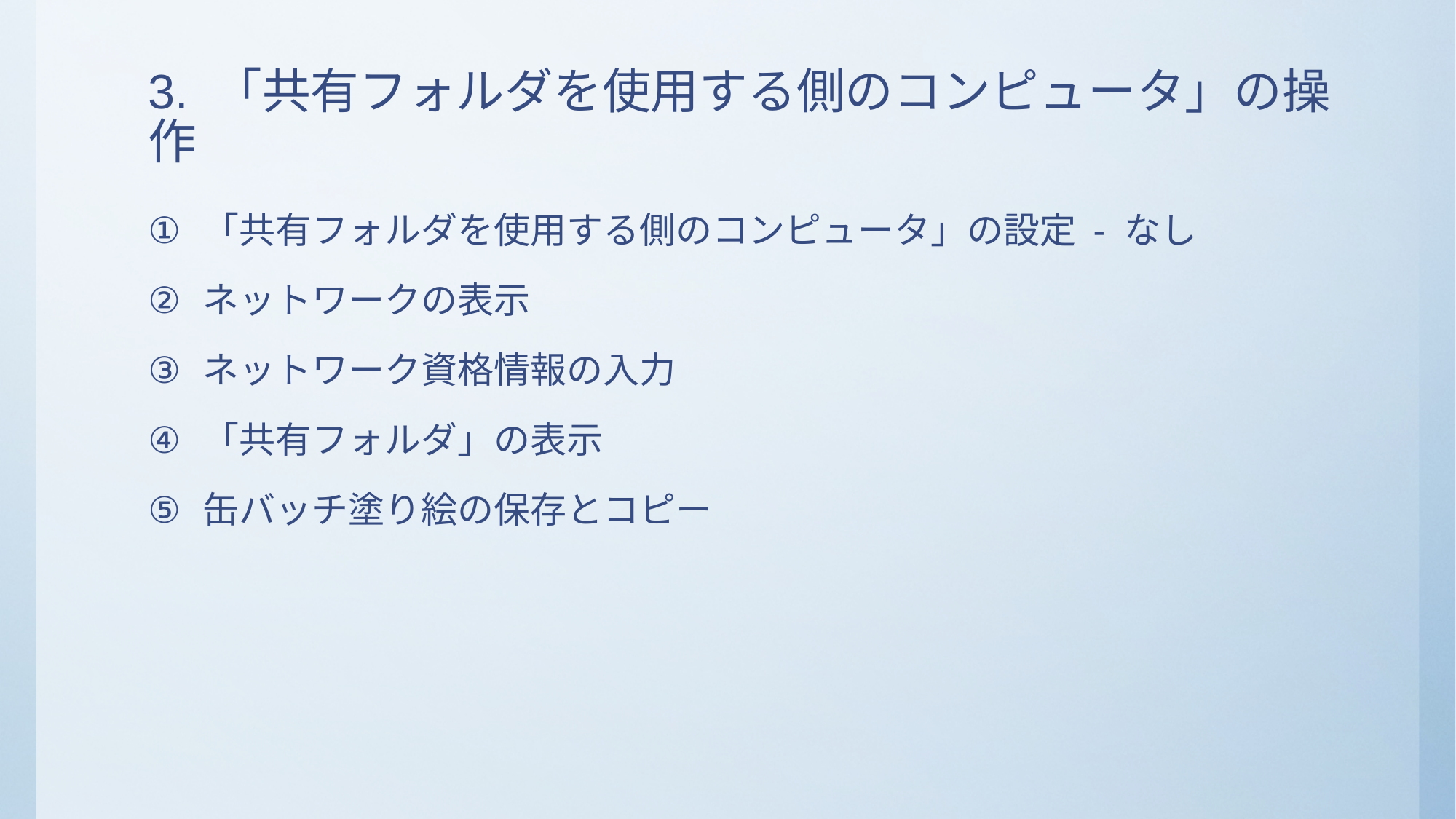

# 3. 「共有フォルダを使用する側のコンピュータ」の操作
「共有フォルダを使用する側のコンピュータ」の設定 - なし
ネットワークの表示
ネットワーク資格情報の入力
「共有フォルダ」の表示
缶バッチ塗り絵の保存とコピー